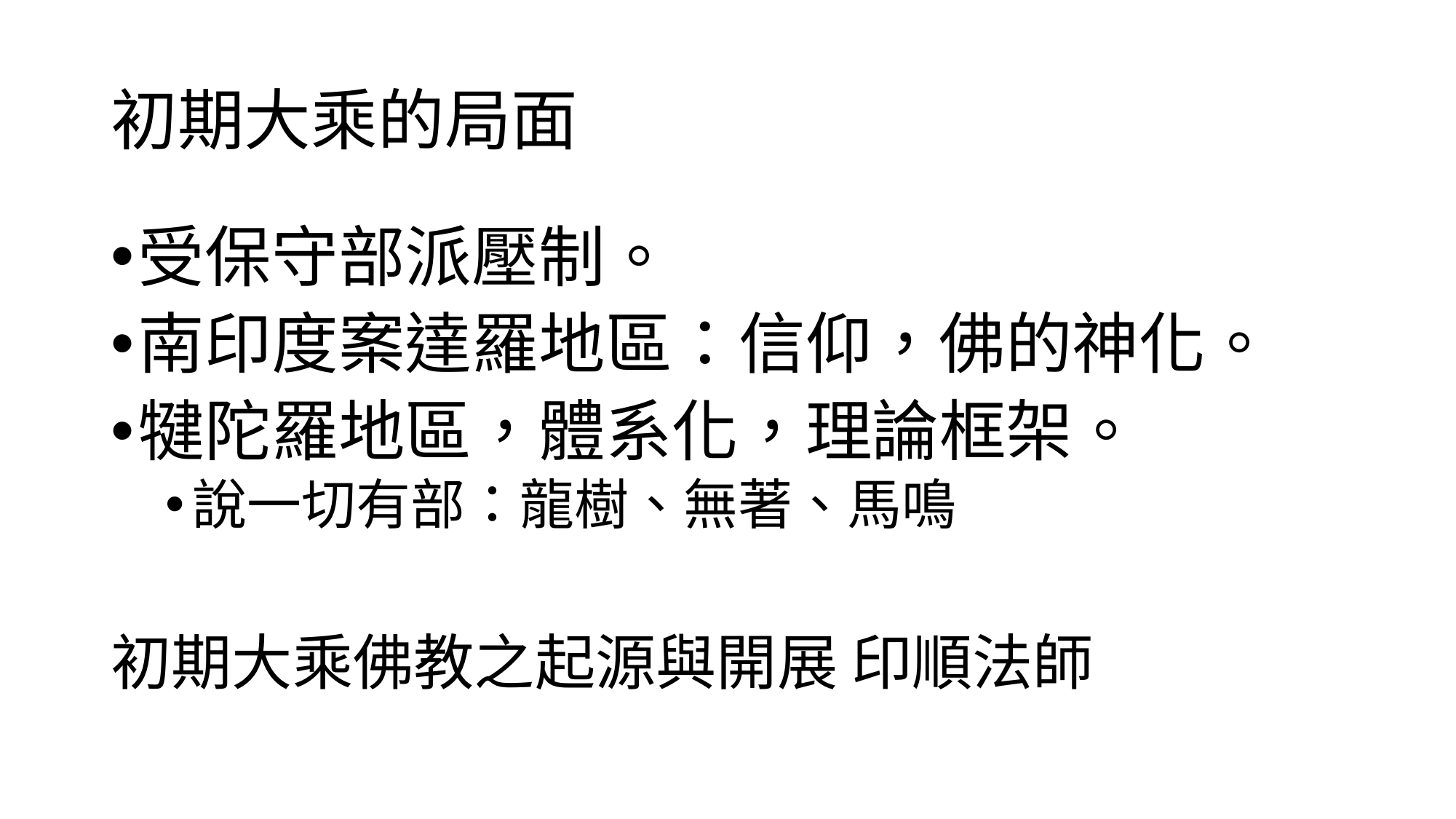

# 初期大乘的局面
受保守部派壓制。
南印度案達羅地區：信仰，佛的神化。
犍陀羅地區，體系化，理論框架。
說一切有部：龍樹、無著、馬鳴

初期大乘佛教之起源與開展 印順法師